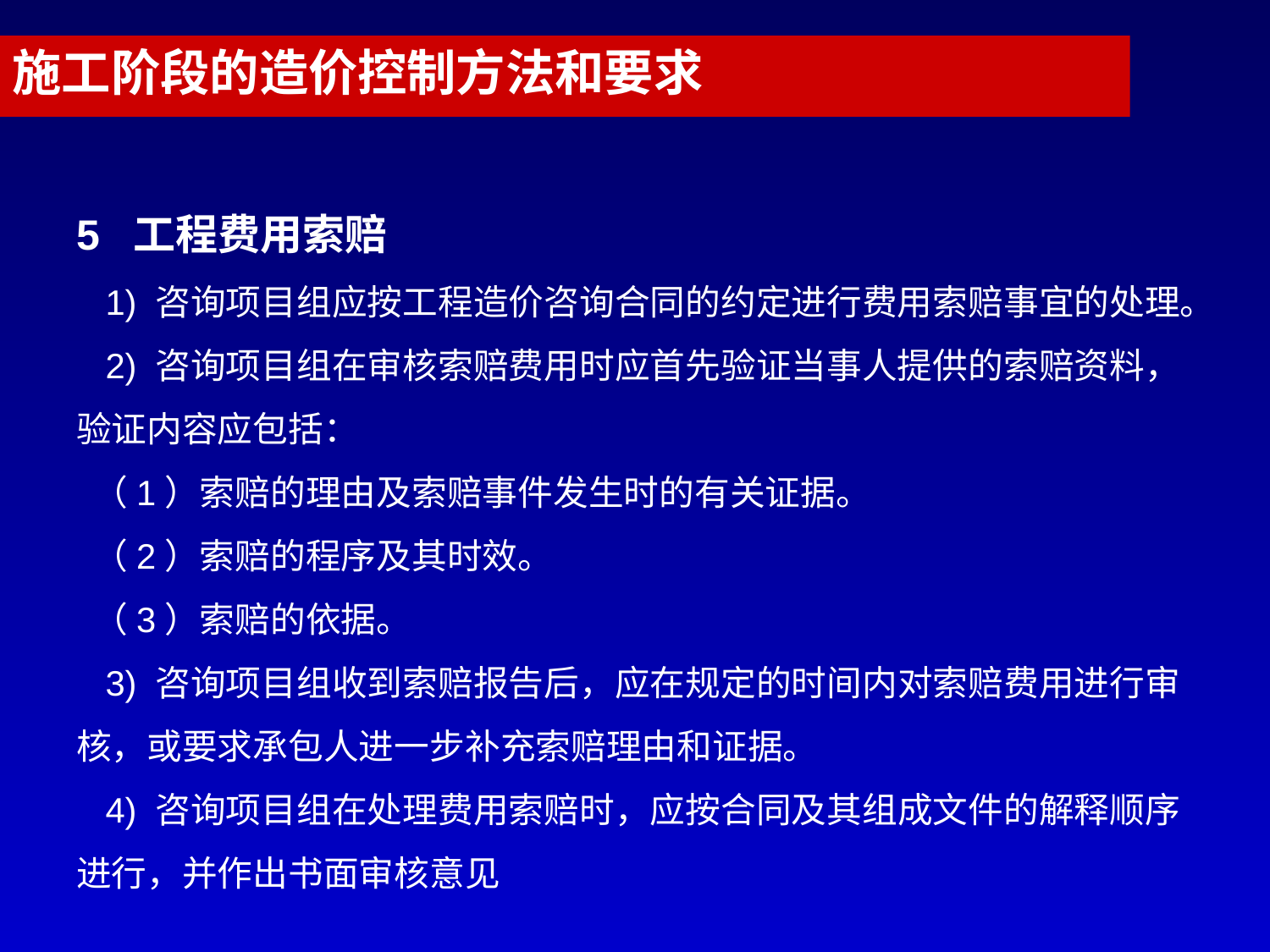

施工阶段的造价控制方法和要求
5  工程费用索赔
   1) 咨询项目组应按工程造价咨询合同的约定进行费用索赔事宜的处理。
   2) 咨询项目组在审核索赔费用时应首先验证当事人提供的索赔资料，验证内容应包括：
 （1）索赔的理由及索赔事件发生时的有关证据。
 （2）索赔的程序及其时效。
 （3）索赔的依据。
   3) 咨询项目组收到索赔报告后，应在规定的时间内对索赔费用进行审核，或要求承包人进一步补充索赔理由和证据。
   4) 咨询项目组在处理费用索赔时，应按合同及其组成文件的解释顺序进行，并作出书面审核意见
112